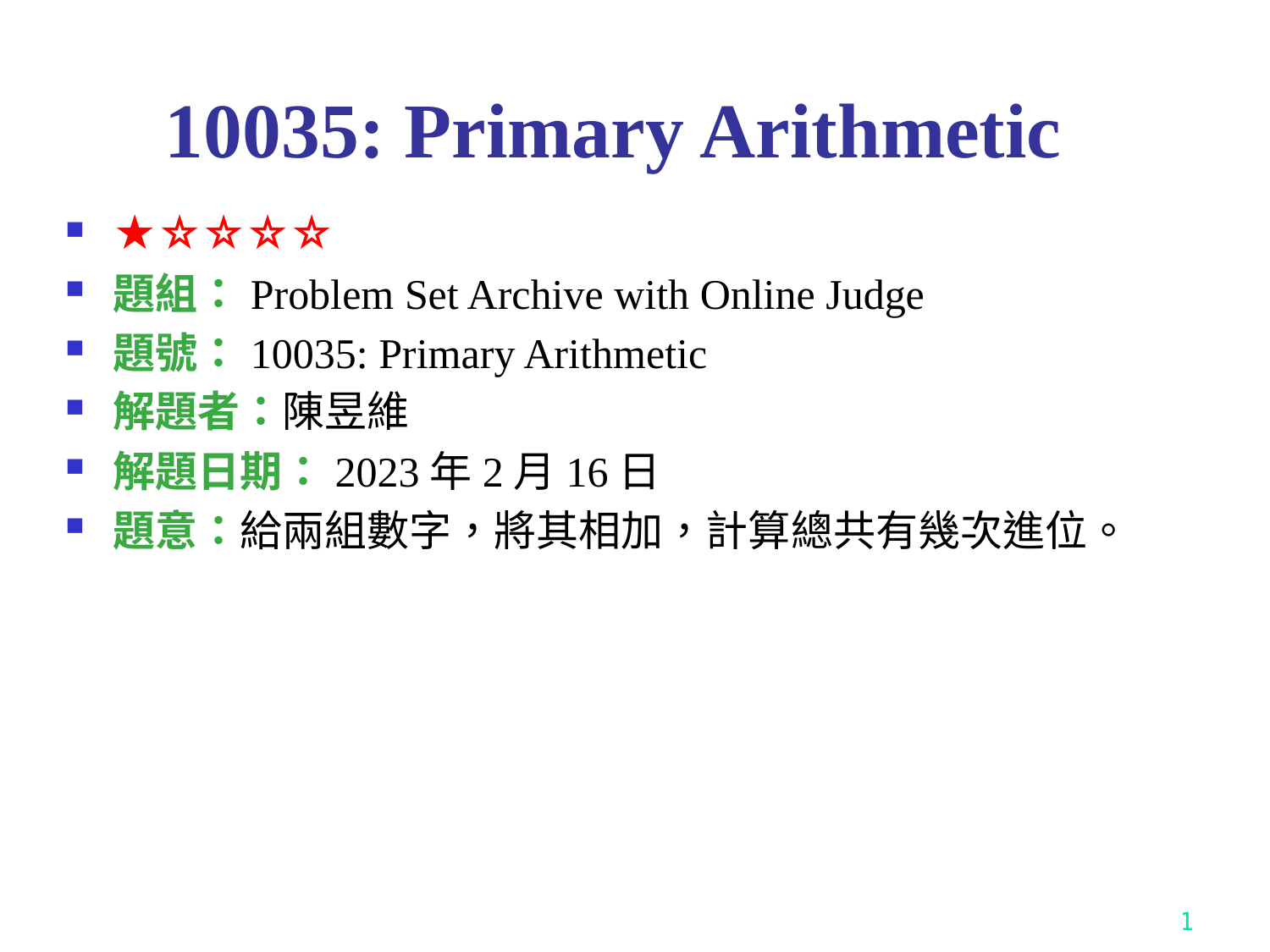

# 10035: Primary Arithmetic
★☆☆☆☆
題組：Problem Set Archive with Online Judge
題號：10035: Primary Arithmetic
解題者：陳昱維
解題日期：2023年2月16日
題意：給兩組數字，將其相加，計算總共有幾次進位。
1